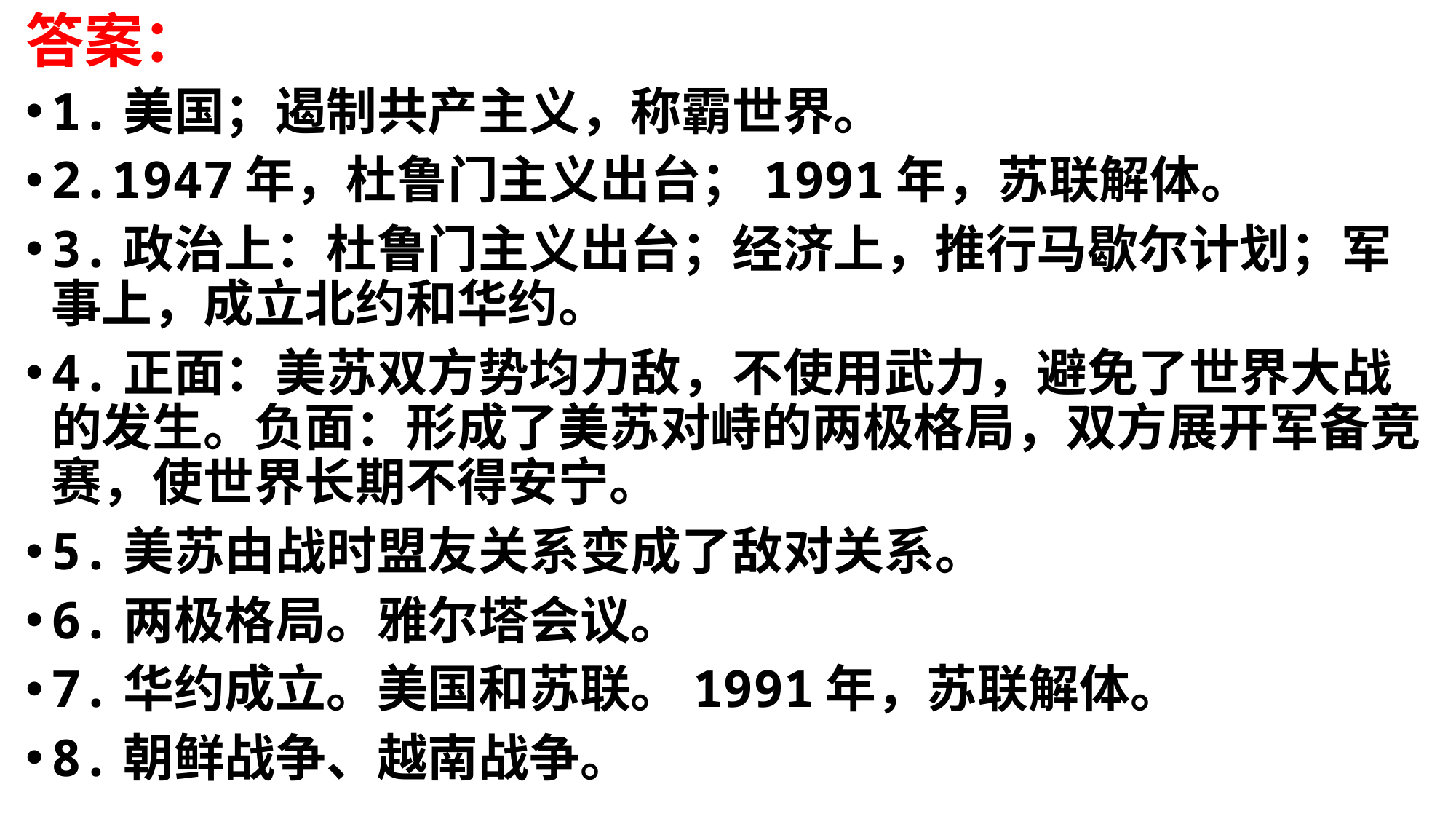

# 答案：
1.美国；遏制共产主义，称霸世界。
2.1947年，杜鲁门主义出台；1991年，苏联解体。
3.政治上：杜鲁门主义出台；经济上，推行马歇尔计划；军事上，成立北约和华约。
4.正面：美苏双方势均力敌，不使用武力，避免了世界大战的发生。负面：形成了美苏对峙的两极格局，双方展开军备竞赛，使世界长期不得安宁。
5.美苏由战时盟友关系变成了敌对关系。
6.两极格局。雅尔塔会议。
7.华约成立。美国和苏联。1991年，苏联解体。
8.朝鲜战争、越南战争。